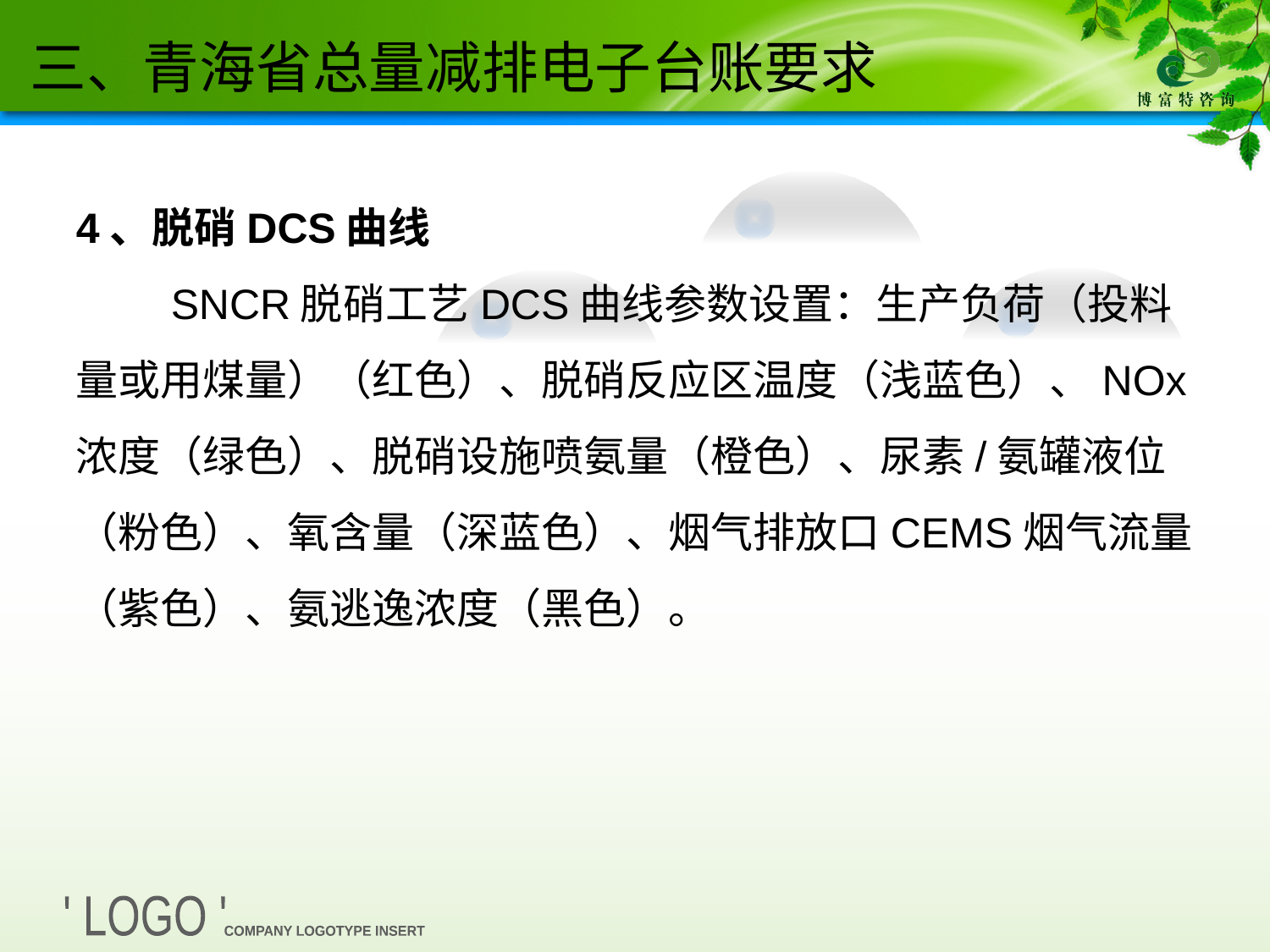

三、青海省总量减排电子台账要求

4、脱硝DCS曲线
        SNCR脱硝工艺DCS曲线参数设置：生产负荷（投料量或用煤量）（红色）、脱硝反应区温度（浅蓝色）、NOx浓度（绿色）、脱硝设施喷氨量（橙色）、尿素/氨罐液位（粉色）、氧含量（深蓝色）、烟气排放口CEMS烟气流量（紫色）、氨逃逸浓度（黑色）。